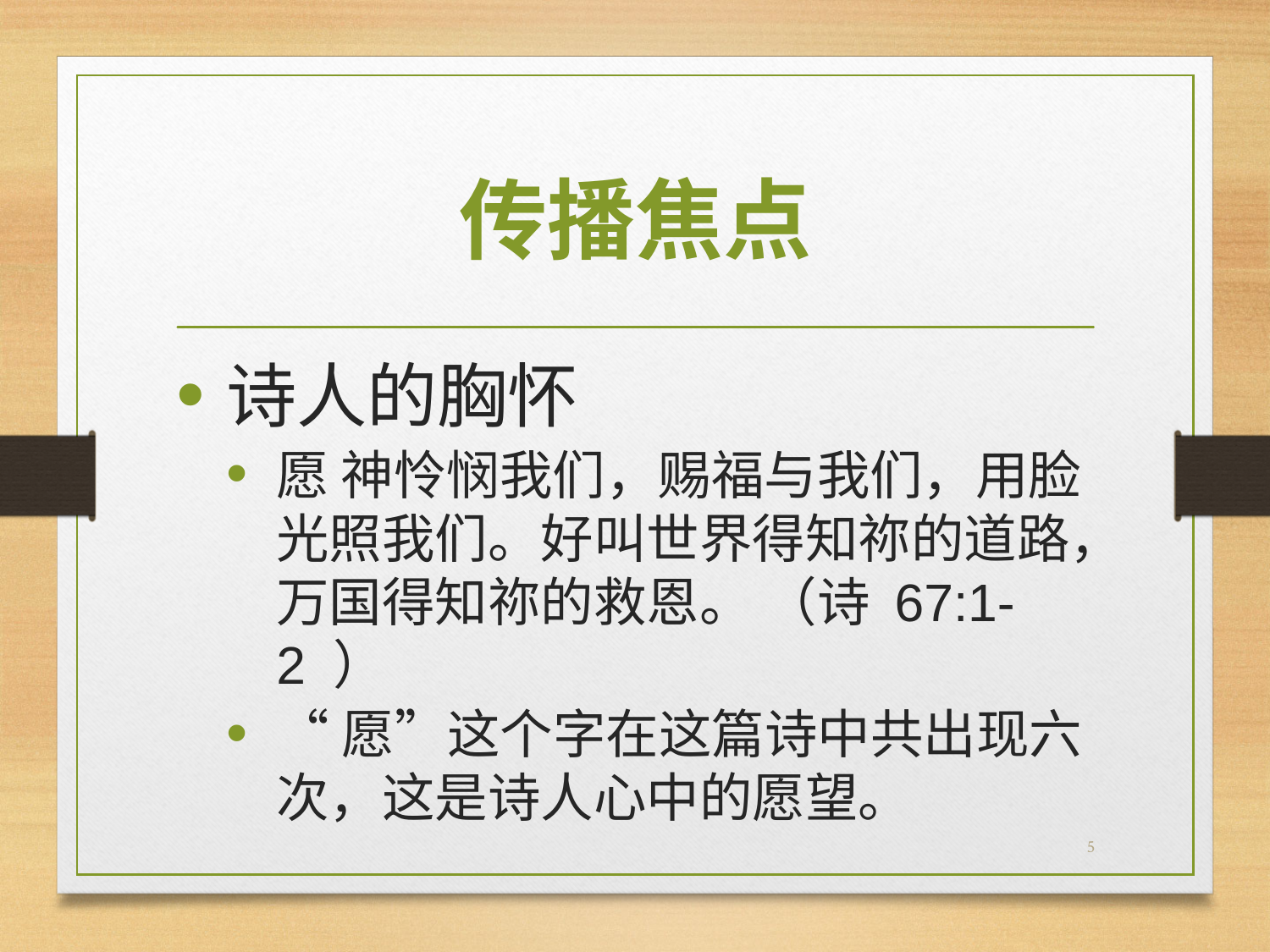

# 传播焦点
诗人的胸怀
愿 神怜悯我们，赐福与我们，用脸光照我们。好叫世界得知祢的道路，万国得知祢的救恩。 （诗 67:1-2 ）
“愿”这个字在这篇诗中共出现六次，这是诗人心中的愿望。
5